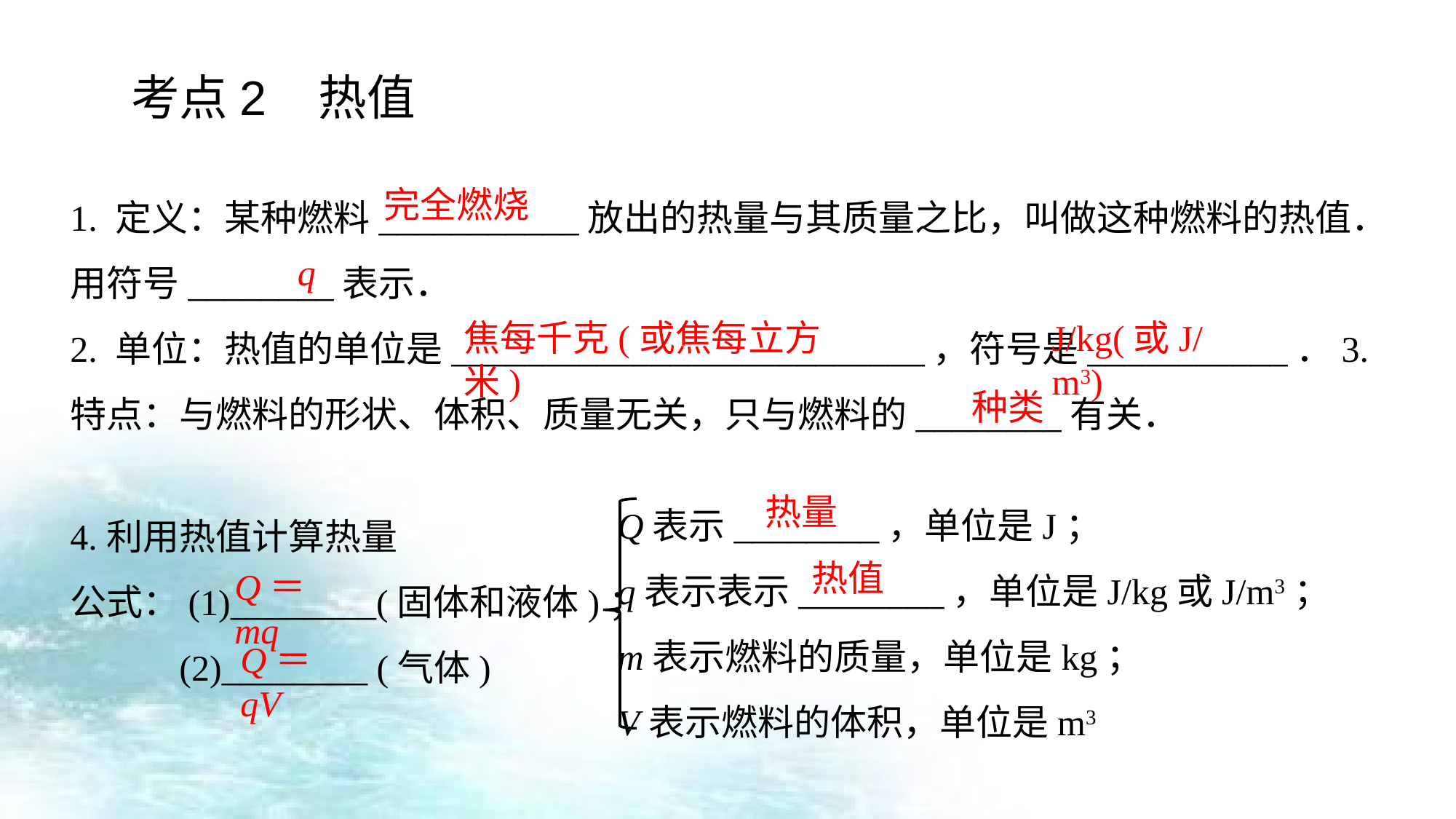

考点2   热值
1. 定义：某种燃料___________放出的热量与其质量之比，叫做这种燃料的热值．用符号________表示．
2. 单位：热值的单位是__________________________，符号是___________．3. 特点：与燃料的形状、体积、质量无关，只与燃料的________有关．

完全燃烧
q
焦每千克(或焦每立方米)
J/kg(或J/m3)
种类
Q表示________，单位是J；
q表示表示________，单位是J/kg或J/m3；
m表示燃料的质量，单位是kg；
V表示燃料的体积，单位是m3
热量
4.利用热值计算热量
公式：(1)________(固体和液体)；
            (2)________ (气体)

热值
Q＝mq
Q＝qV